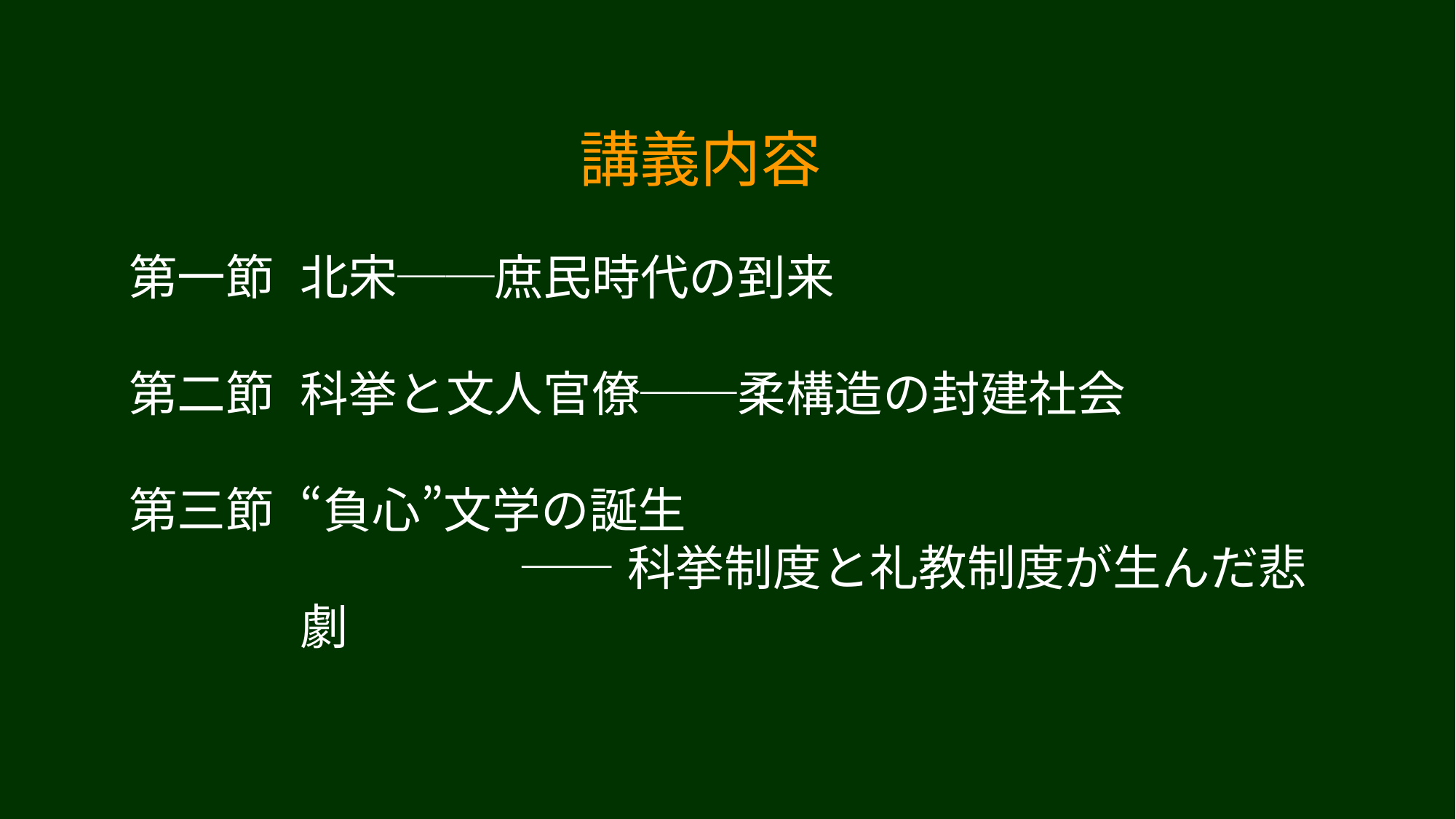

講義内容

第一節	北宋──庶民時代の到来

第二節	科挙と文人官僚──柔構造の封建社会

第三節	“負心”文学の誕生
			――科挙制度と礼教制度が生んだ悲劇